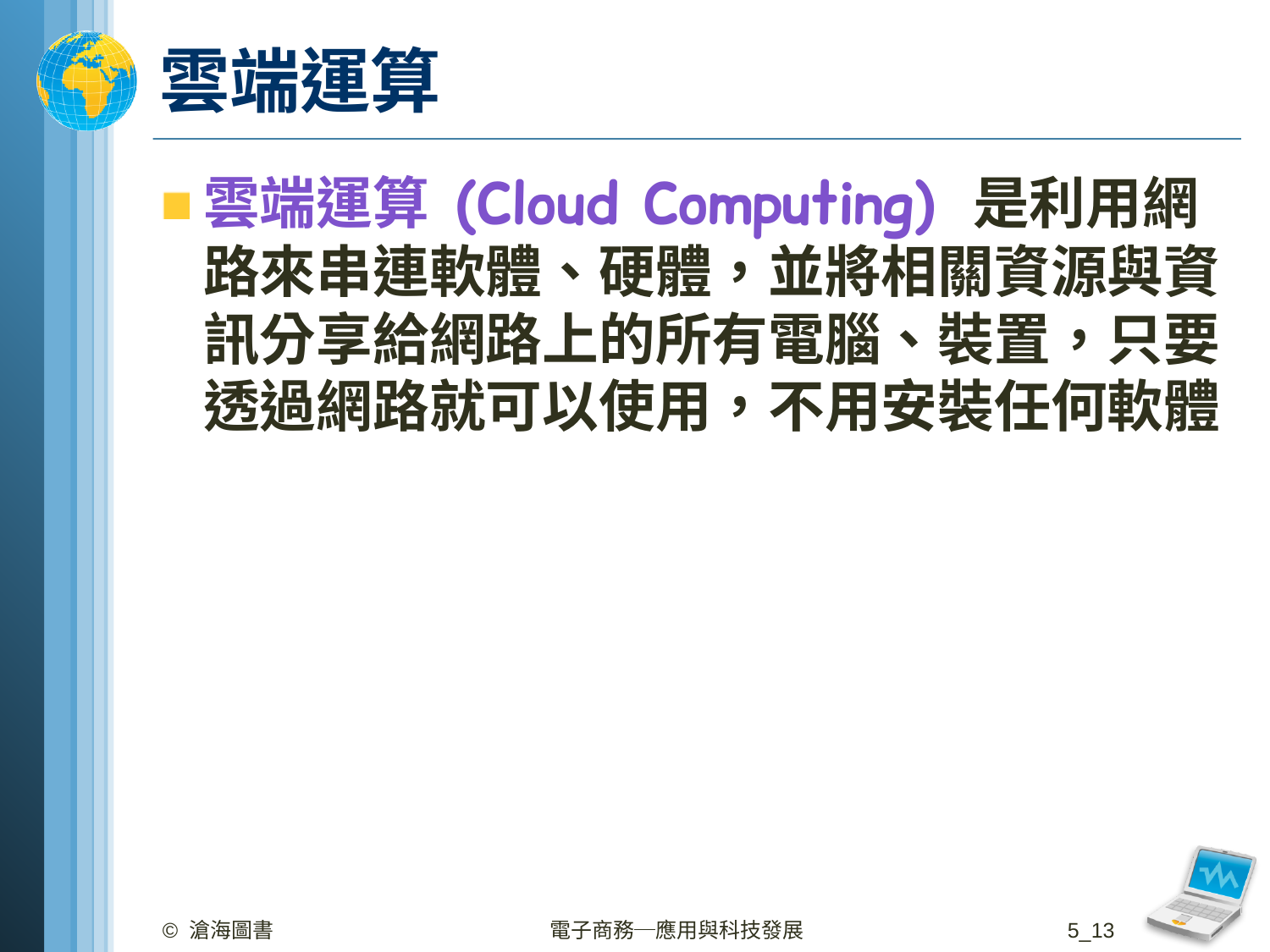

# 雲端運算
雲端運算 (Cloud Computing) 是利用網路來串連軟體、硬體，並將相關資源與資訊分享給網路上的所有電腦、裝置，只要透過網路就可以使用，不用安裝任何軟體
© 滄海圖書
電子商務─應用與科技發展
5_13